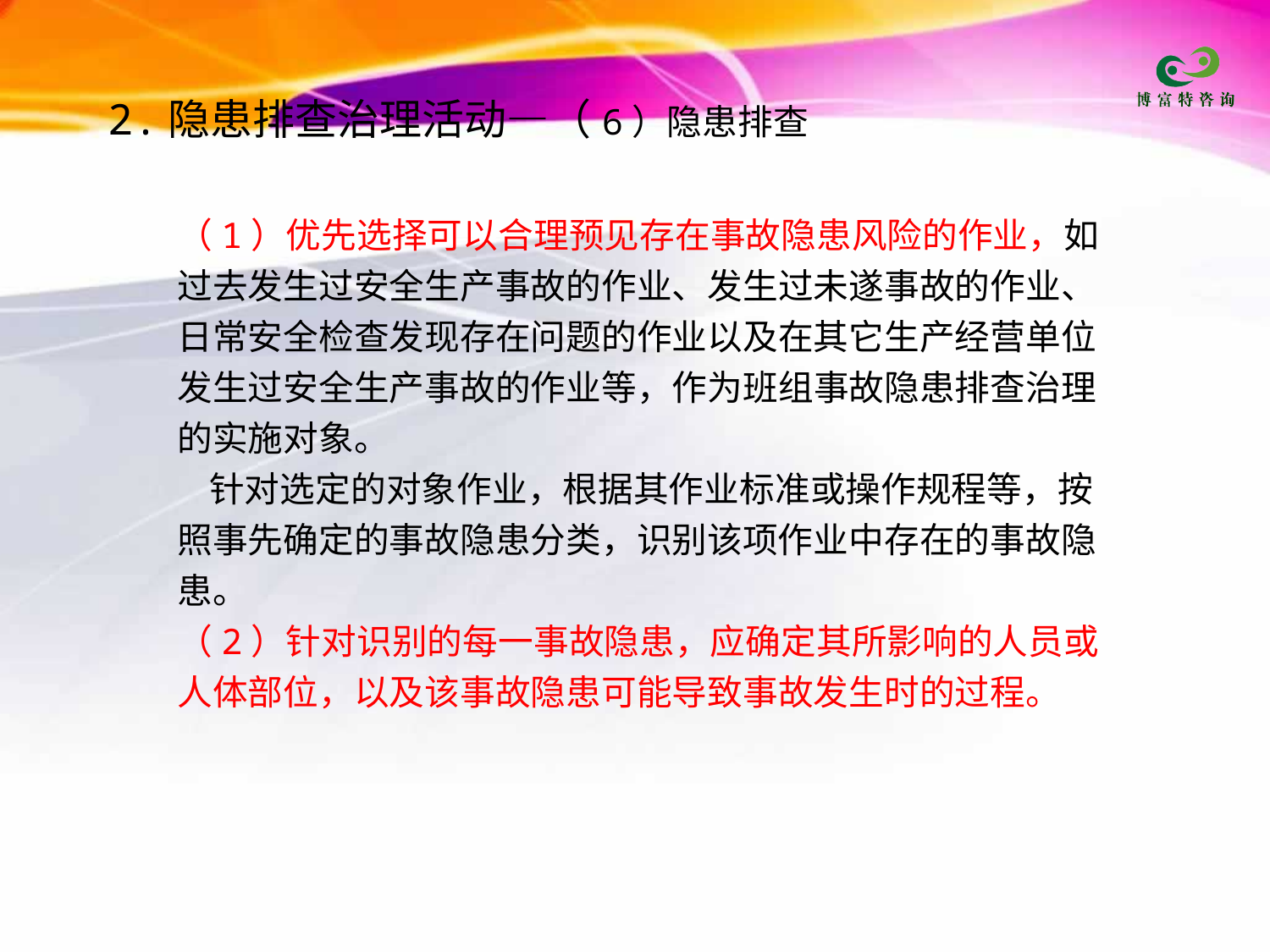

2.隐患排查治理活动—（6）隐患排查
（1）优先选择可以合理预见存在事故隐患风险的作业，如过去发生过安全生产事故的作业、发生过未遂事故的作业、日常安全检查发现存在问题的作业以及在其它生产经营单位发生过安全生产事故的作业等，作为班组事故隐患排查治理的实施对象。
   针对选定的对象作业，根据其作业标准或操作规程等，按照事先确定的事故隐患分类，识别该项作业中存在的事故隐患。
（2）针对识别的每一事故隐患，应确定其所影响的人员或人体部位，以及该事故隐患可能导致事故发生时的过程。